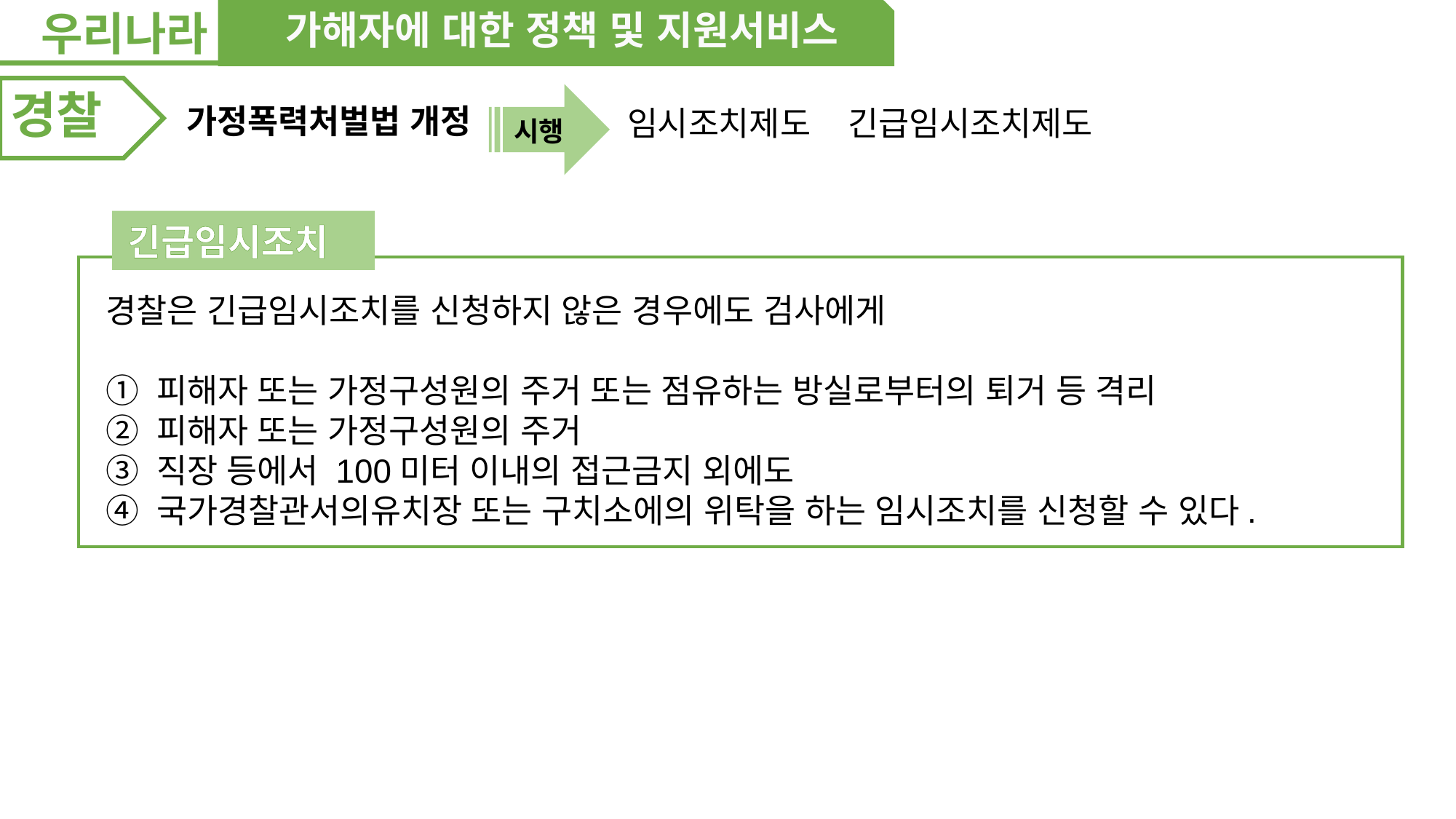

우리나라

가해자에 대한 정책 및 지원서비스
경찰

시행
가정폭력처벌법 개정
임시조치제도
긴급임시조치제도

긴급임시조치

경찰은 긴급임시조치를 신청하지 않은 경우에도 검사에게

① 피해자 또는 가정구성원의 주거 또는 점유하는 방실로부터의 퇴거 등 격리
② 피해자 또는 가정구성원의 주거
③ 직장 등에서 100미터 이내의 접근금지 외에도
④ 국가경찰관서의유치장 또는 구치소에의 위탁을 하는 임시조치를 신청할 수 있다.